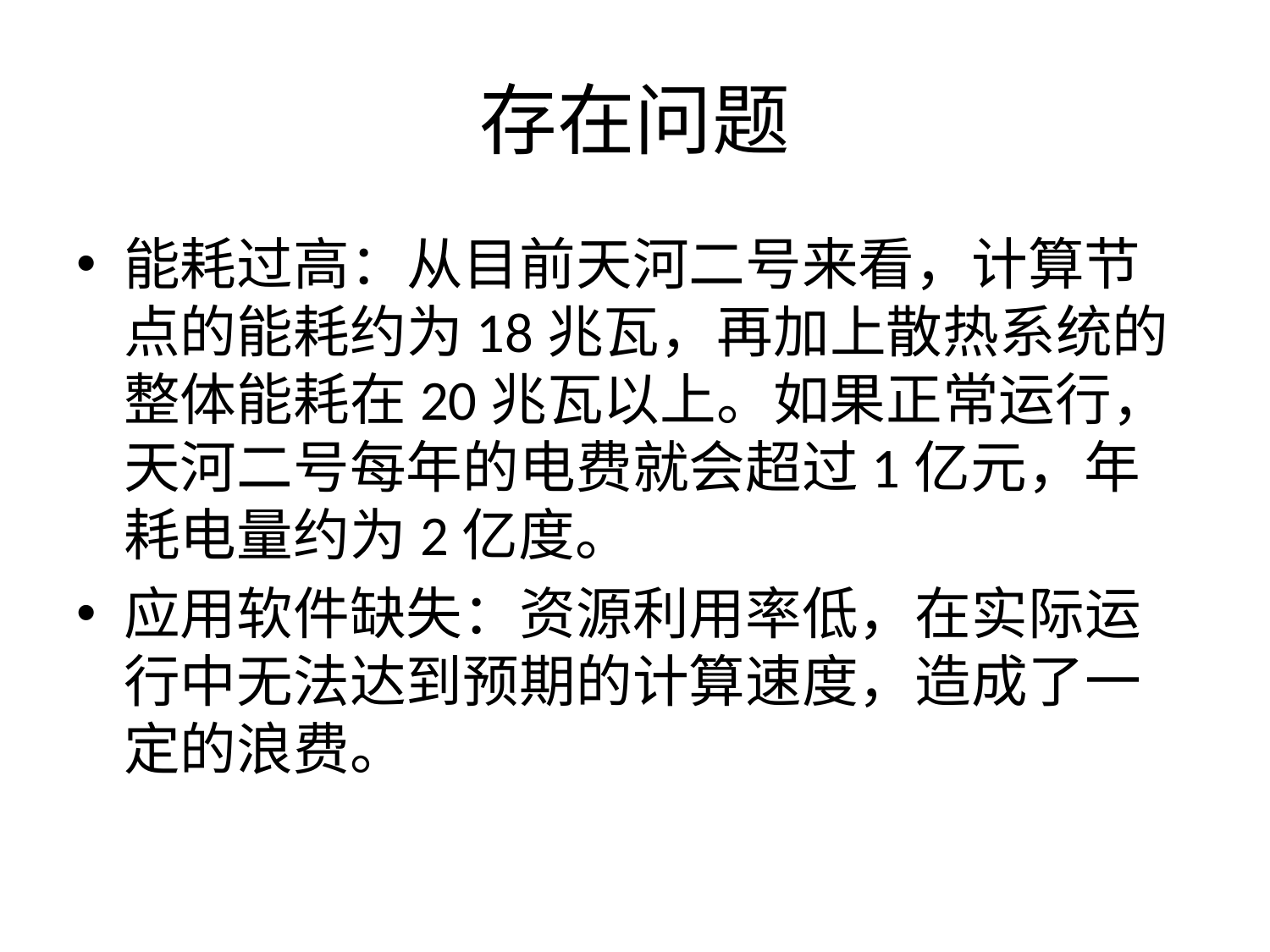

# 存在问题
能耗过高：从目前天河二号来看，计算节点的能耗约为18兆瓦，再加上散热系统的整体能耗在20兆瓦以上。如果正常运行，天河二号每年的电费就会超过1亿元，年耗电量约为2亿度。
应用软件缺失：资源利用率低，在实际运行中无法达到预期的计算速度，造成了一定的浪费。